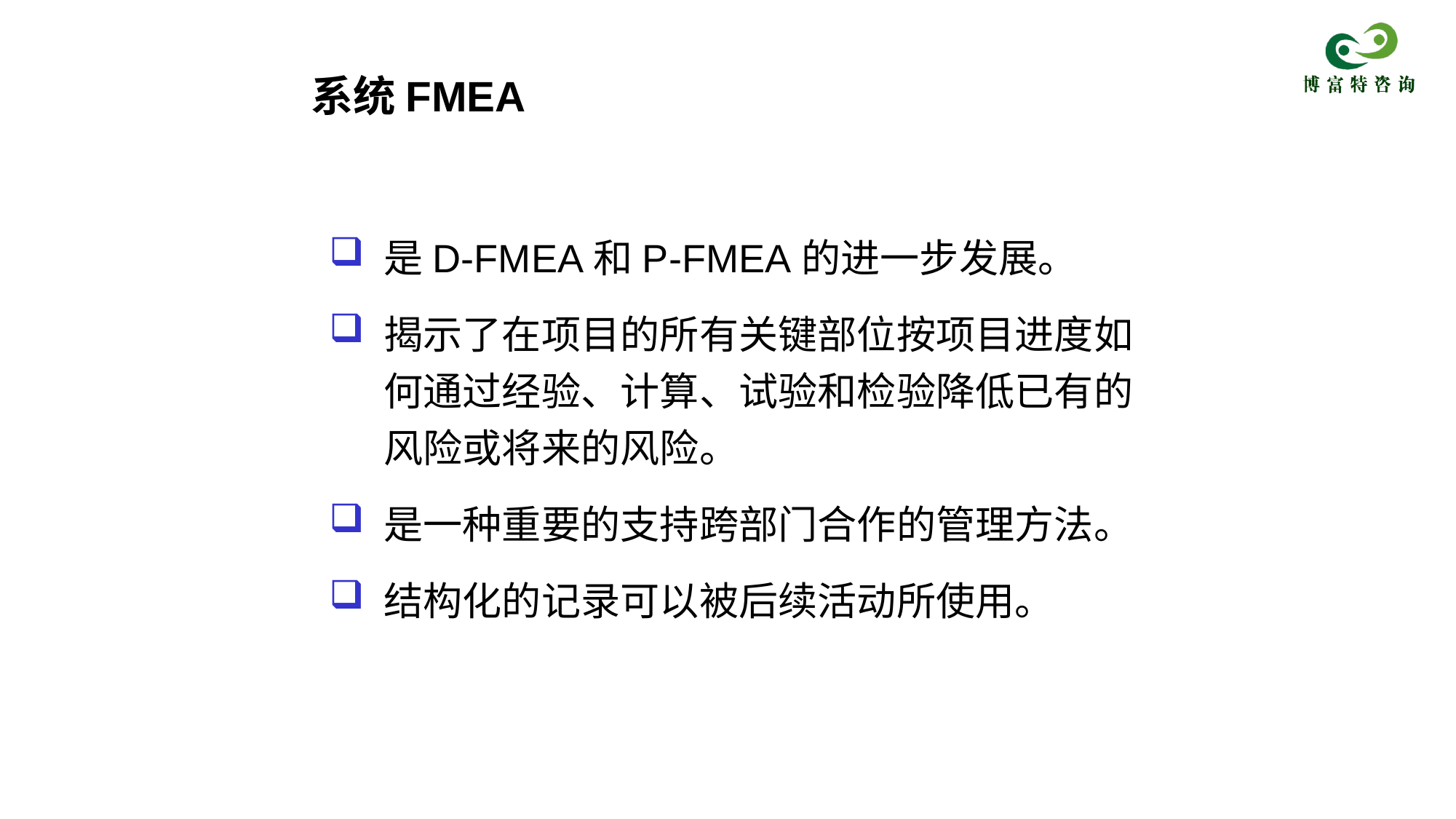

系统FMEA
是D-FMEA和P-FMEA的进一步发展。
揭示了在项目的所有关键部位按项目进度如何通过经验、计算、试验和检验降低已有的风险或将来的风险。
是一种重要的支持跨部门合作的管理方法。
结构化的记录可以被后续活动所使用。